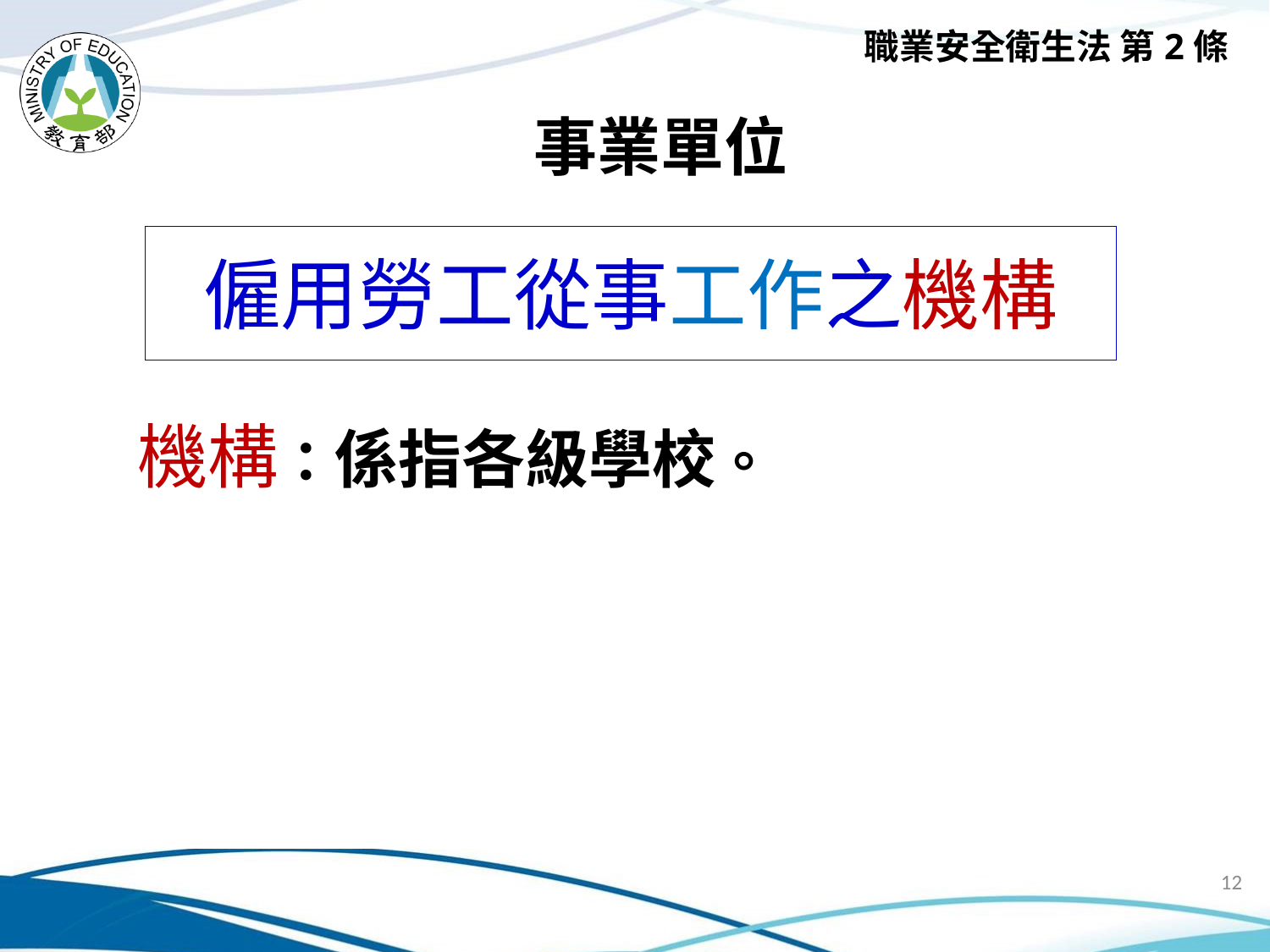

職業安全衛生法 第2條
# 事業單位
僱用勞工從事工作之機構
機構：係指各級學校。
12